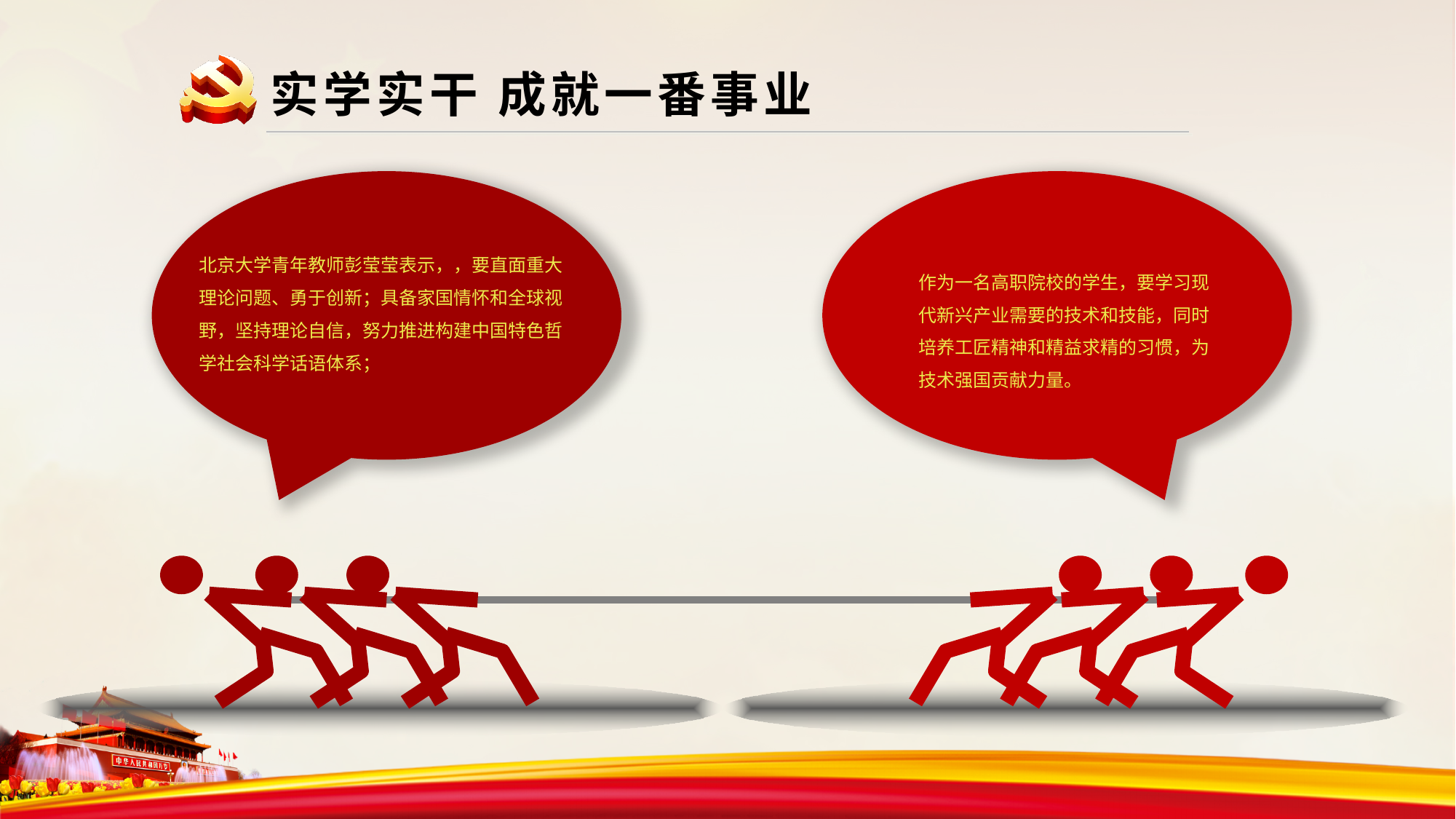

实学实干 成就一番事业

作为一名高职院校的学生，要学习现代新兴产业需要的技术和技能，同时培养工匠精神和精益求精的习惯，为技术强国贡献力量。

北京大学青年教师彭莹莹表示，，要直面重大理论问题、勇于创新；具备家国情怀和全球视野，坚持理论自信，努力推进构建中国特色哲学社会科学话语体系；